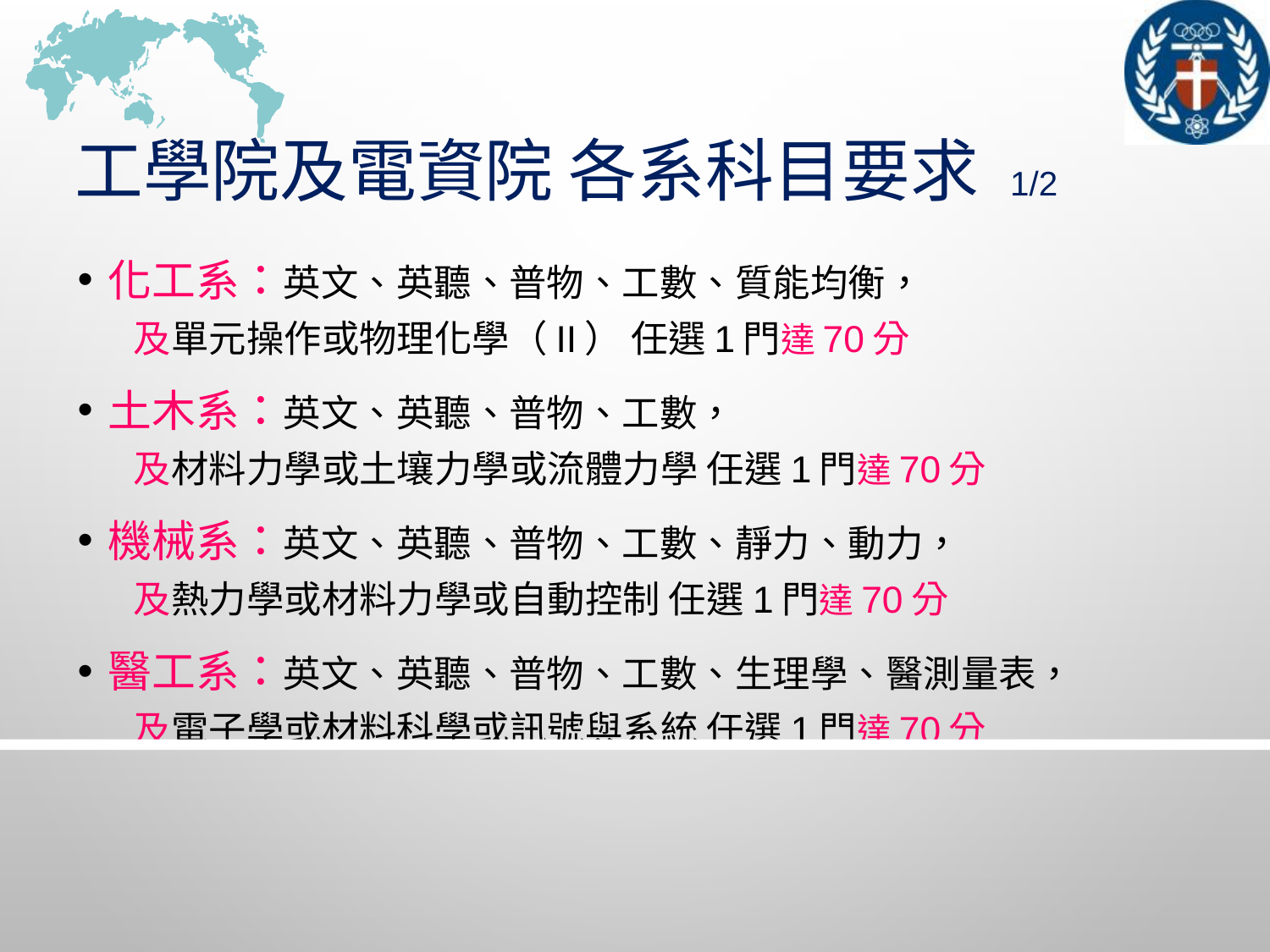

# 工學院及電資院 各系科目要求 1/2
化工系：英文、英聽、普物、工數、質能均衡，
   及單元操作或物理化學（II） 任選1門達70分
土木系：英文、英聽、普物、工數，
   及材料力學或土壤力學或流體力學 任選1門達70分
機械系：英文、英聽、普物、工數、靜力、動力，
   及熱力學或材料力學或自動控制 任選1門達70分
醫工系：英文、英聽、普物、工數、生理學、醫測量表，
   及電子學或材料科學或訊號與系統 任選1門達70分